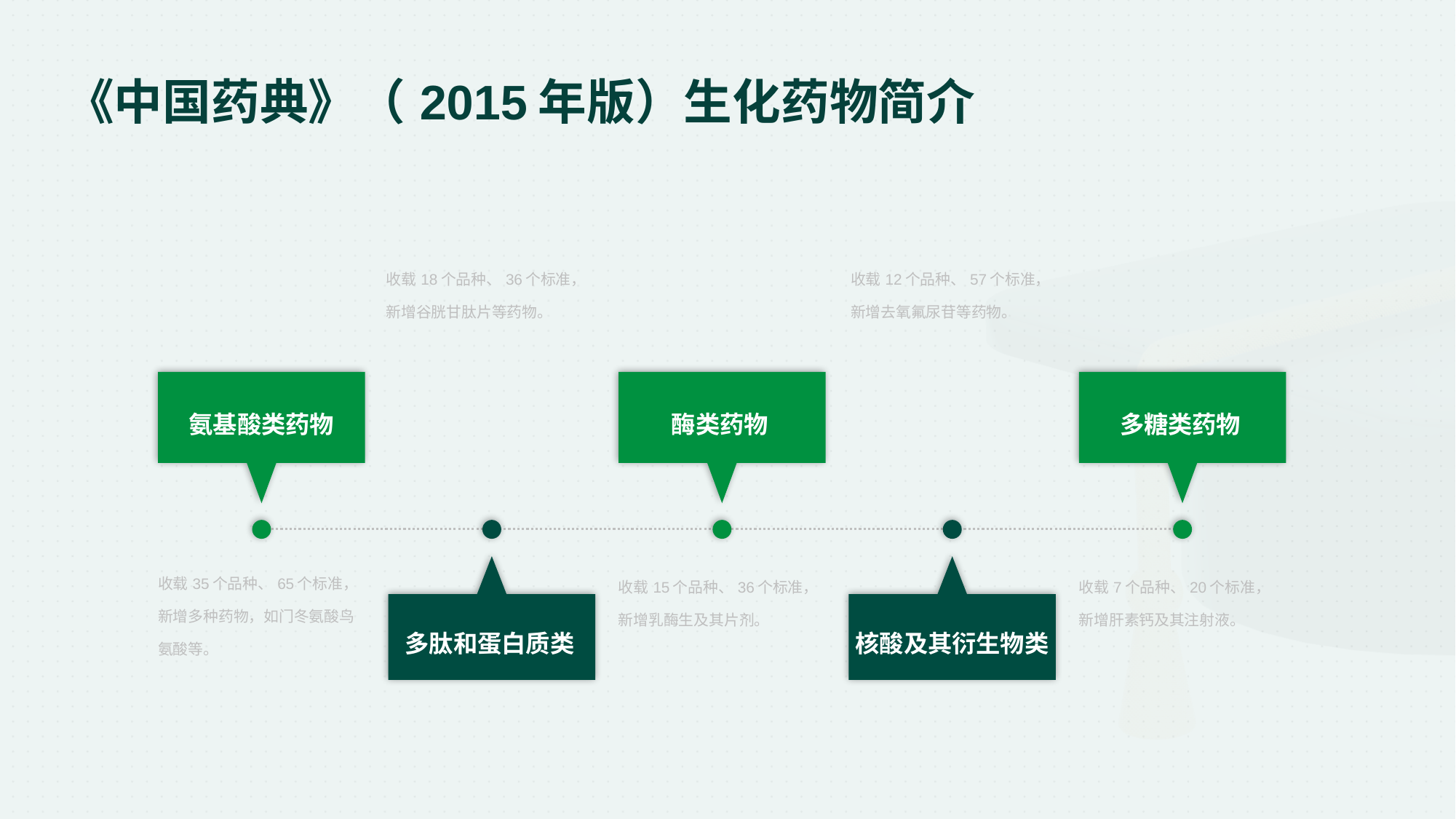

《中国药典》（2015年版）生化药物简介
收载18个品种、36个标准，新增谷胱甘肽片等药物。
收载12个品种、57个标准，新增去氧氟尿苷等药物。
酶类药物
氨基酸类药物
多糖类药物
收载35个品种、65个标准，新增多种药物，如门冬氨酸鸟氨酸等。
收载15个品种、36个标准，新增乳酶生及其片剂。
收载7个品种、20个标准，新增肝素钙及其注射液。
多肽和蛋白质类
核酸及其衍生物类